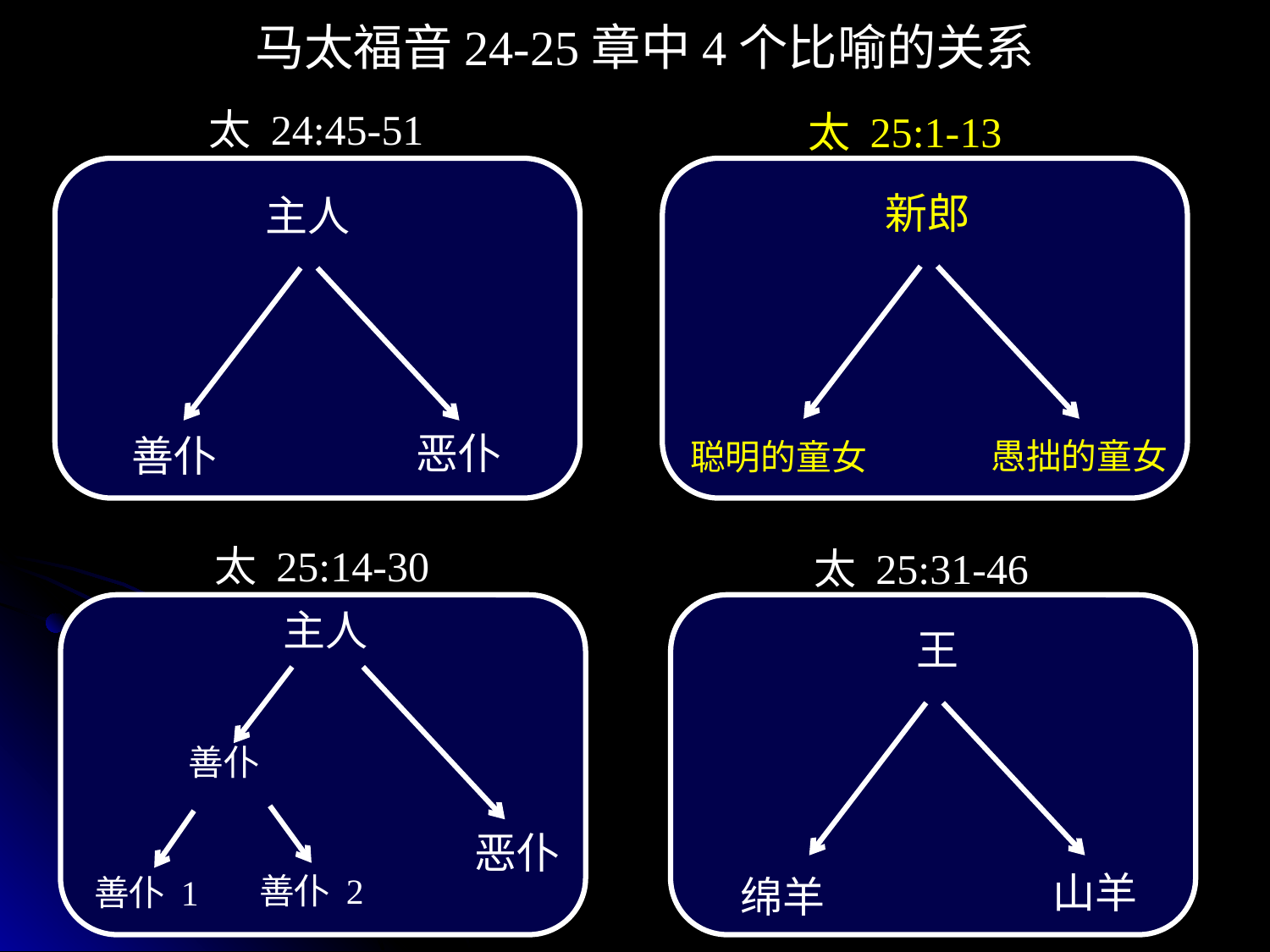

马太福音24-25章中4个比喻的关系

太 24:45-51
太 25:1-13

新郎
主人
恶仆
善仆
愚拙的童女
聪明的童女
太 25:14-30
太 25:31-46

主人
王
善仆
恶仆
山羊
善仆 2
善仆 1
绵羊
11
11